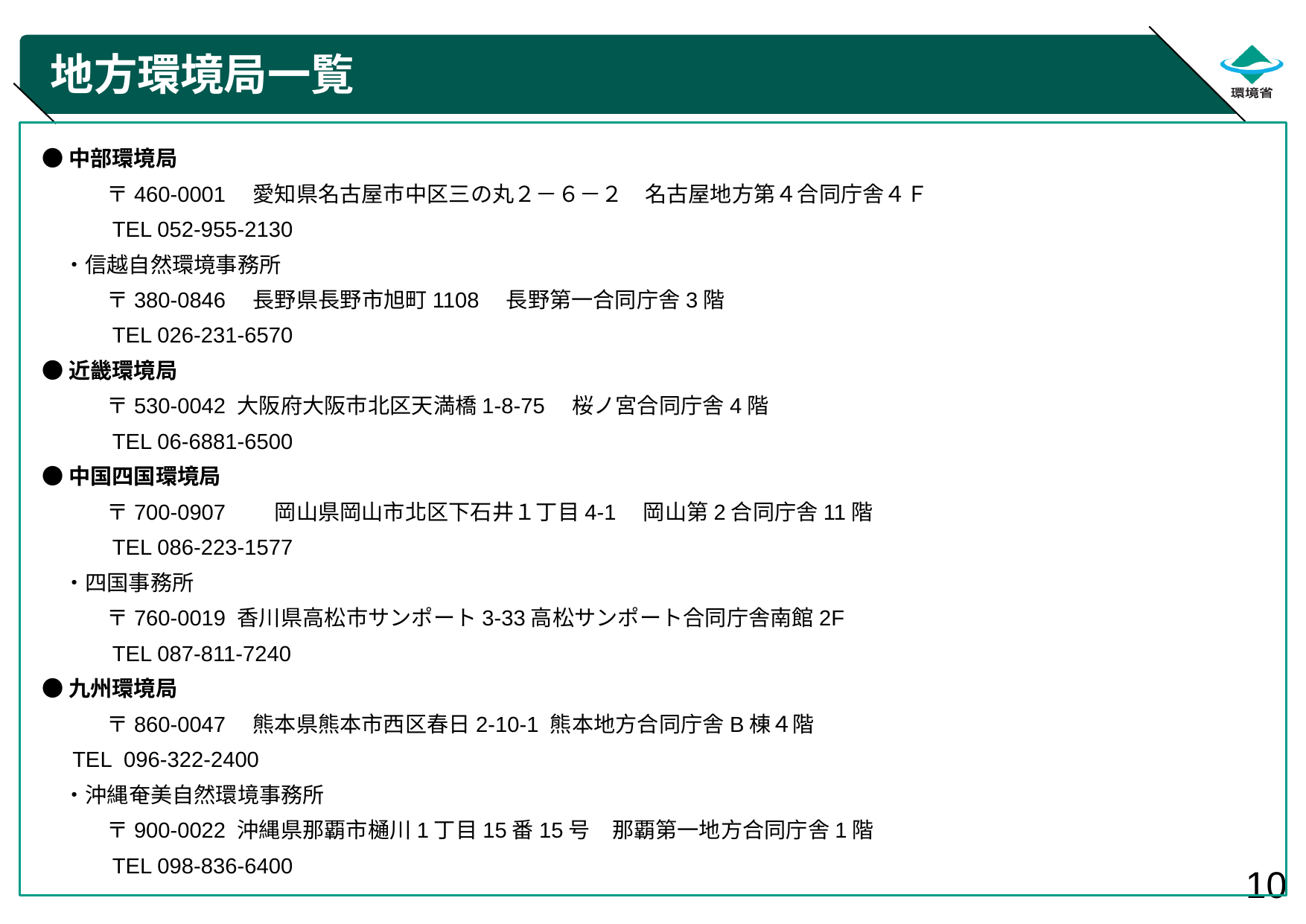

# 地方環境局一覧
●中部環境局
　　　〒460-0001　愛知県名古屋市中区三の丸２－６－２　名古屋地方第４合同庁舎４Ｆ
　　　TEL 052-955-2130
　・信越自然環境事務所
　　　〒380-0846　長野県長野市旭町1108　長野第一合同庁舎3階
　　　TEL 026-231-6570
●近畿環境局
　　　〒530-0042 大阪府大阪市北区天満橋1-8-75　桜ノ宮合同庁舎4階
　　　TEL 06-6881-6500
●中国四国環境局
　　　〒700-0907　　岡山県岡山市北区下石井１丁目4-1　岡山第2合同庁舎11階
　　　TEL 086-223-1577
　・四国事務所
　　　〒760-0019 香川県高松市サンポート3-33高松サンポート合同庁舎南館2F
　　　TEL 087-811-7240
●九州環境局
　　　〒860-0047　熊本県熊本市西区春日2-10-1 熊本地方合同庁舎B棟４階
     TEL  096-322-2400
　・沖縄奄美自然環境事務所
　　　〒900-0022 沖縄県那覇市樋川1丁目15番15号　那覇第一地方合同庁舎1階
　　　TEL 098-836-6400